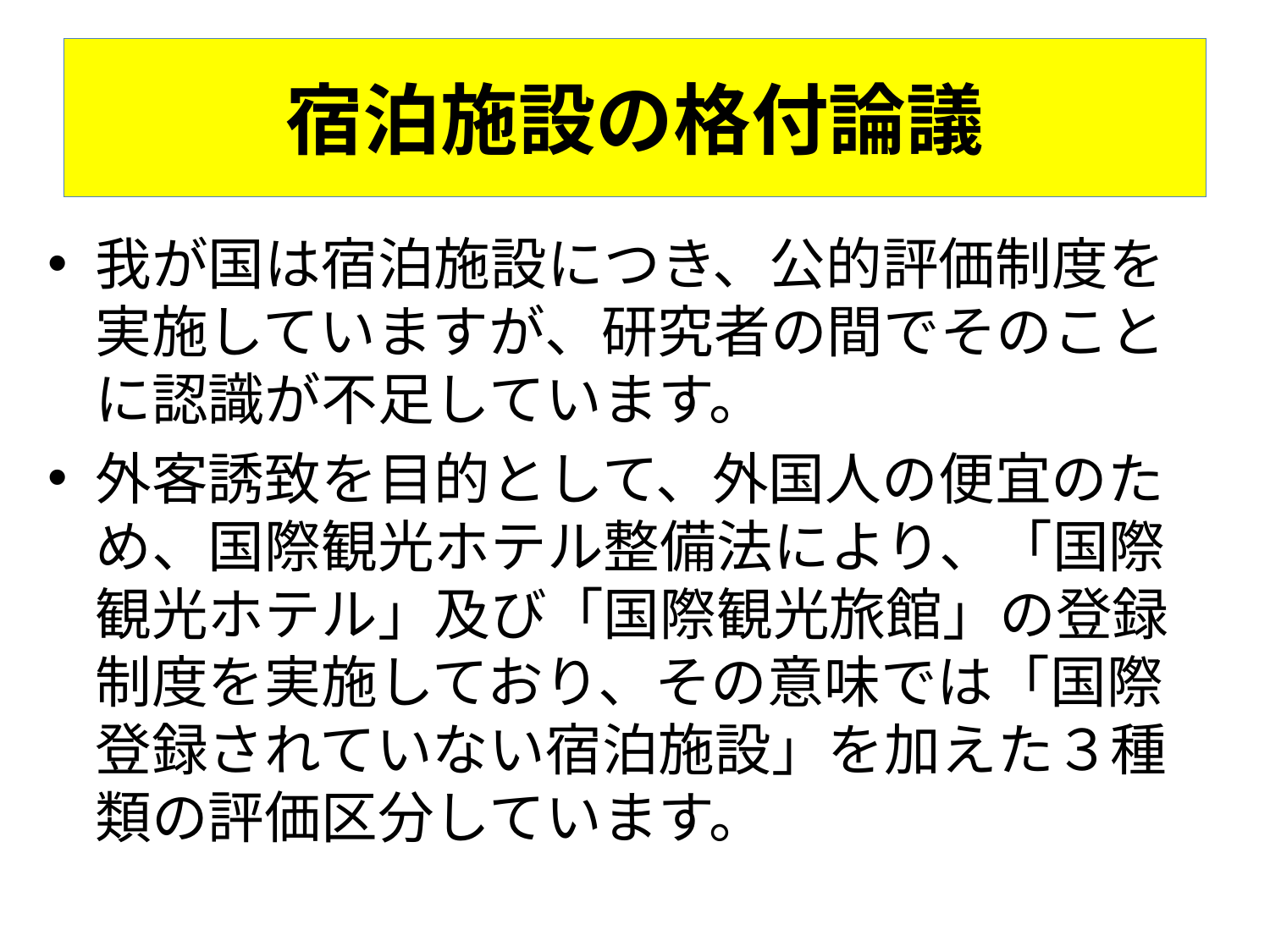

# 宿泊施設の格付論議
我が国は宿泊施設につき、公的評価制度を実施していますが、研究者の間でそのことに認識が不足しています。
外客誘致を目的として、外国人の便宜のため、国際観光ホテル整備法により、「国際観光ホテル」及び「国際観光旅館」の登録制度を実施しており、その意味では「国際登録されていない宿泊施設」を加えた３種類の評価区分しています。